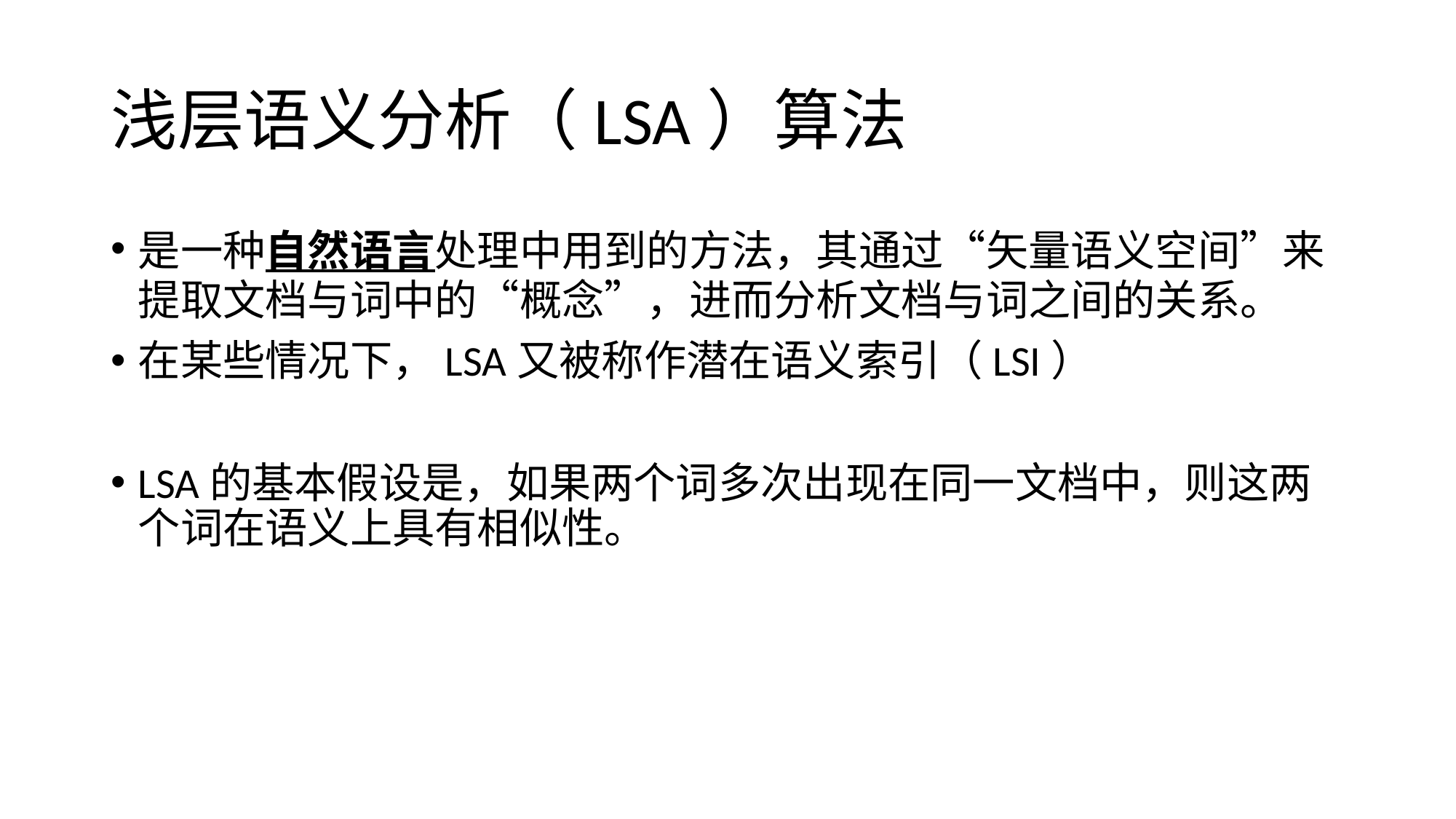

# 浅层语义分析（LSA）算法
是一种自然语言处理中用到的方法，其通过“矢量语义空间”来提取文档与词中的“概念”，进而分析文档与词之间的关系。
在某些情况下，LSA又被称作潜在语义索引（LSI）

LSA的基本假设是，如果两个词多次出现在同一文档中，则这两个词在语义上具有相似性。